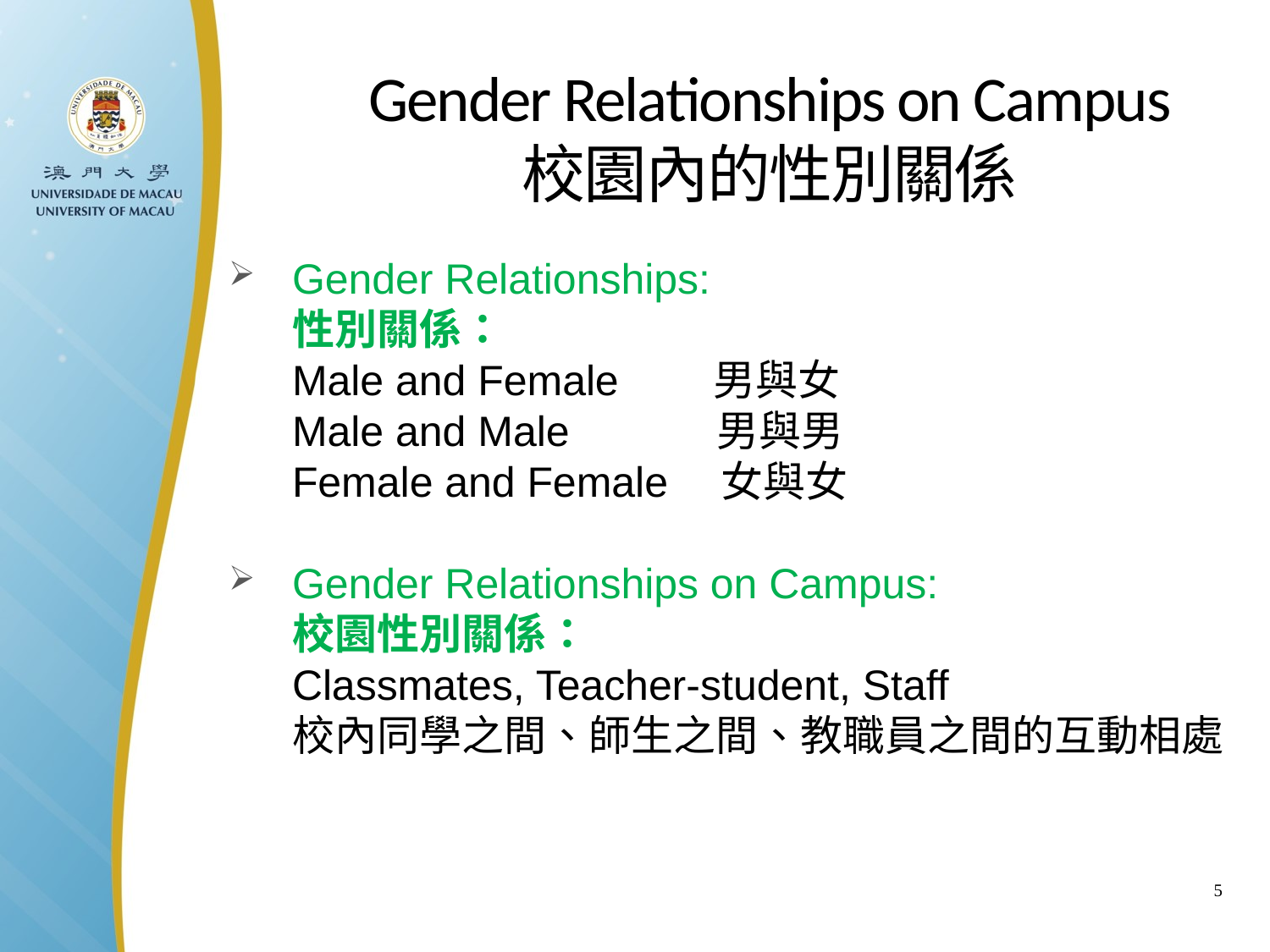

Gender Relationships on Campus
校園內的性別關係
Gender Relationships:
性別關係：
Male and Female　　男與女
Male and Male　　　 男與男
Female and Female　女與女

Gender Relationships on Campus:
校園性別關係：
Classmates, Teacher-student, Staff
校內同學之間、師生之間、教職員之間的互動相處

5